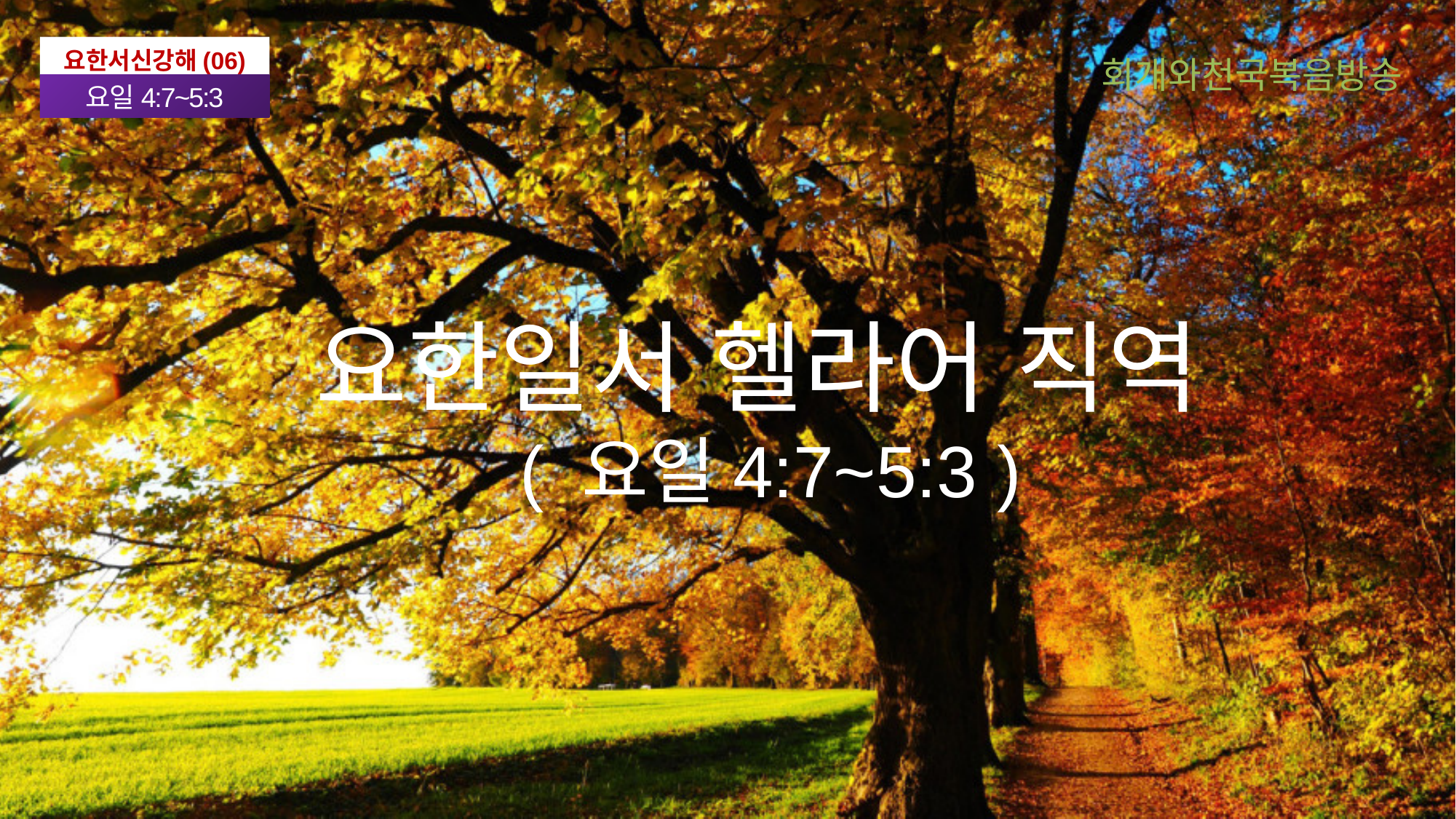

요한서신강해(06)
요일4:7~5:3

회개와천국복음방송
요한일서 헬라어 직역
( 요일4:7~5:3 )